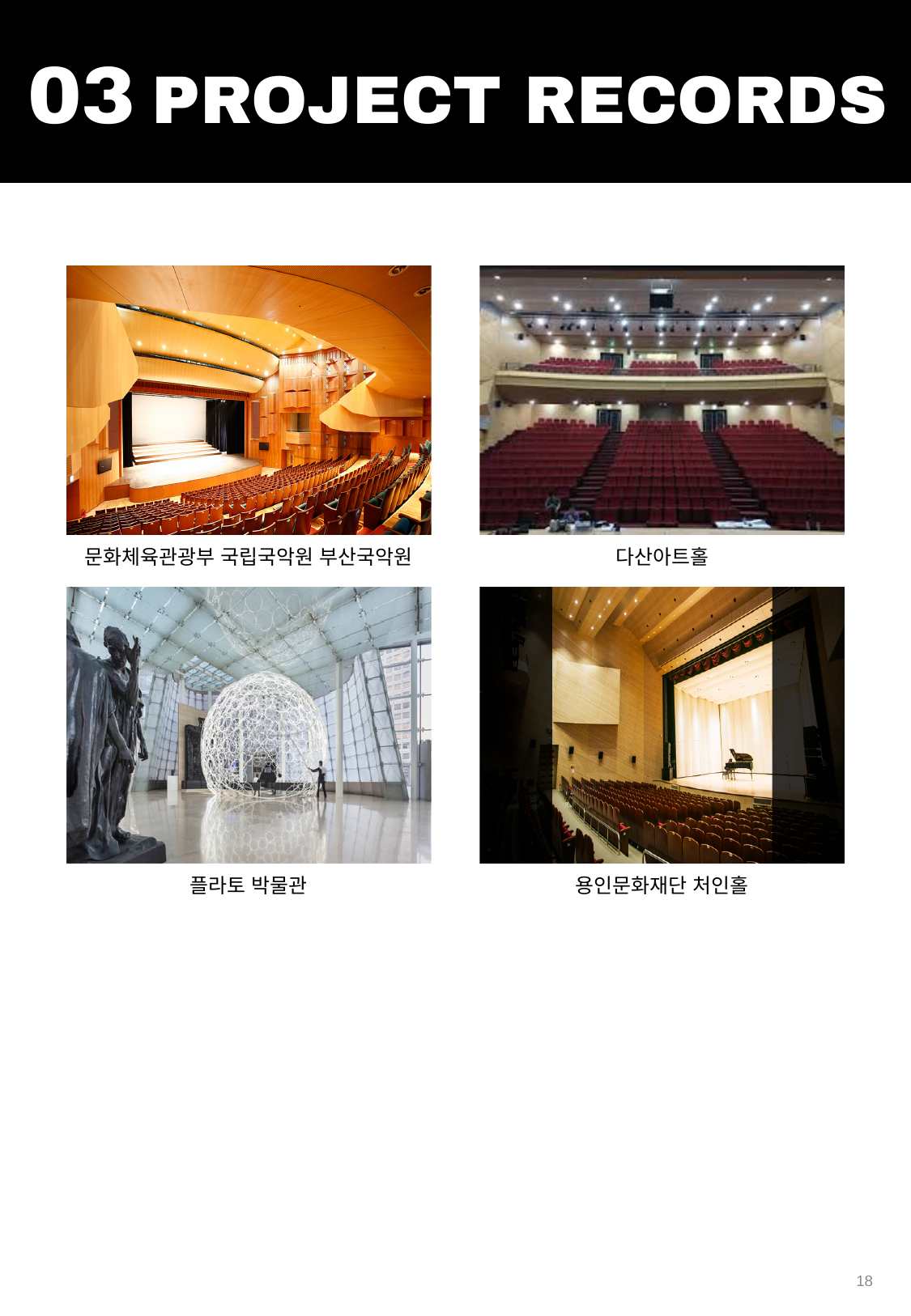

03 PROJECT RECORDS
|  |  |  |
| --- | --- | --- |
| 문화체육관광부 국립국악원 부산국악원 |  | 다산아트홀 |
|  |  |  |
| 플라토 박물관 |  | 용인문화재단 처인홀 |
|  |  |  |
|  |  |  |
18